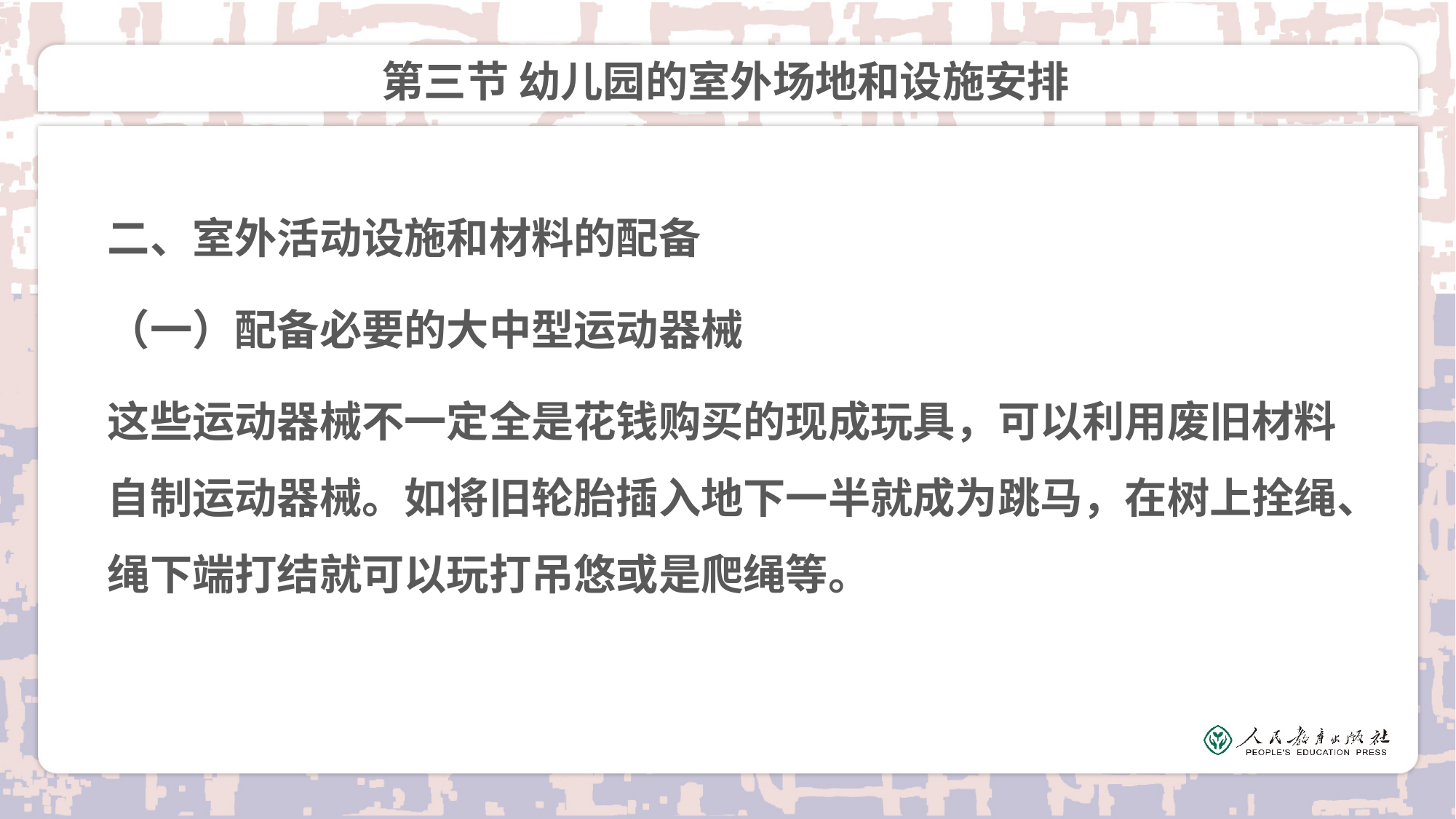

# 第三节 幼儿园的室外场地和设施安排
二、室外活动设施和材料的配备
（一）配备必要的大中型运动器械
这些运动器械不一定全是花钱购买的现成玩具，可以利用废旧材料自制运动器械。如将旧轮胎插入地下一半就成为跳马，在树上拴绳、绳下端打结就可以玩打吊悠或是爬绳等。